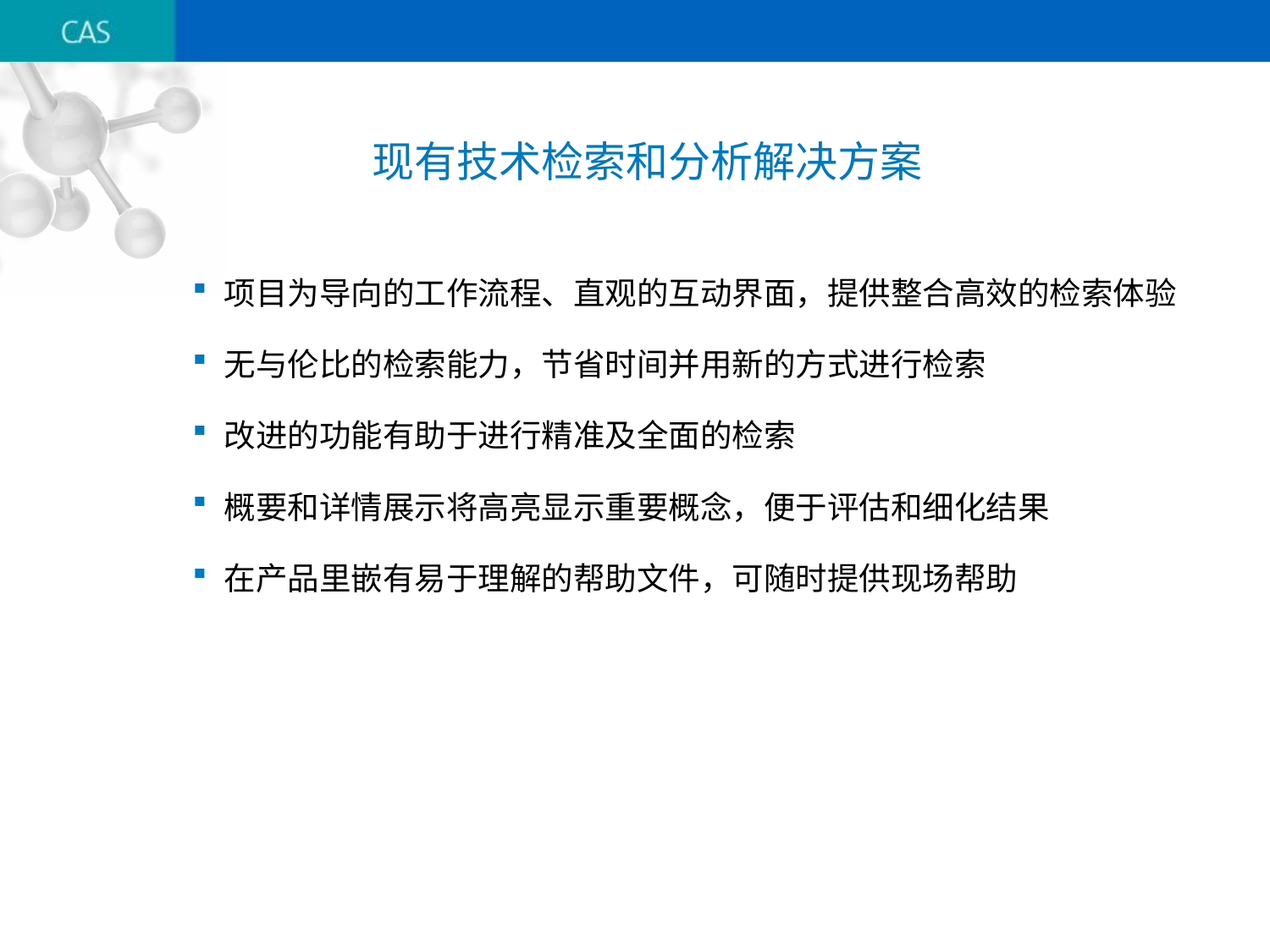

# 现有技术检索和分析解决方案
项目为导向的工作流程、直观的互动界面，提供整合高效的检索体验
无与伦比的检索能力，节省时间并用新的方式进行检索
改进的功能有助于进行精准及全面的检索
概要和详情展示将高亮显示重要概念，便于评估和细化结果
在产品里嵌有易于理解的帮助文件，可随时提供现场帮助